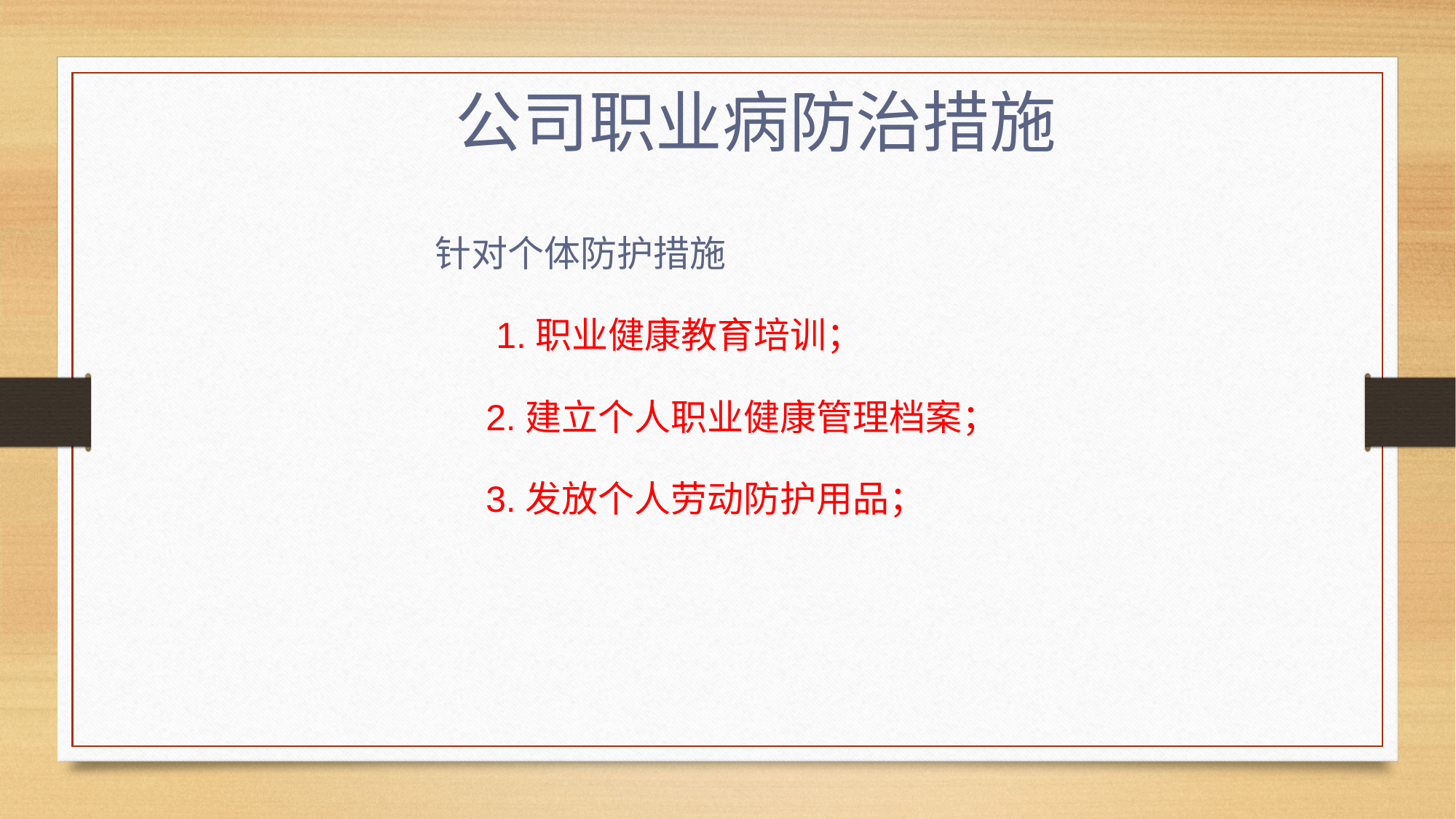

公司职业病防治措施
针对个体防护措施
      1.职业健康教育培训；
     2.建立个人职业健康管理档案；
     3.发放个人劳动防护用品；